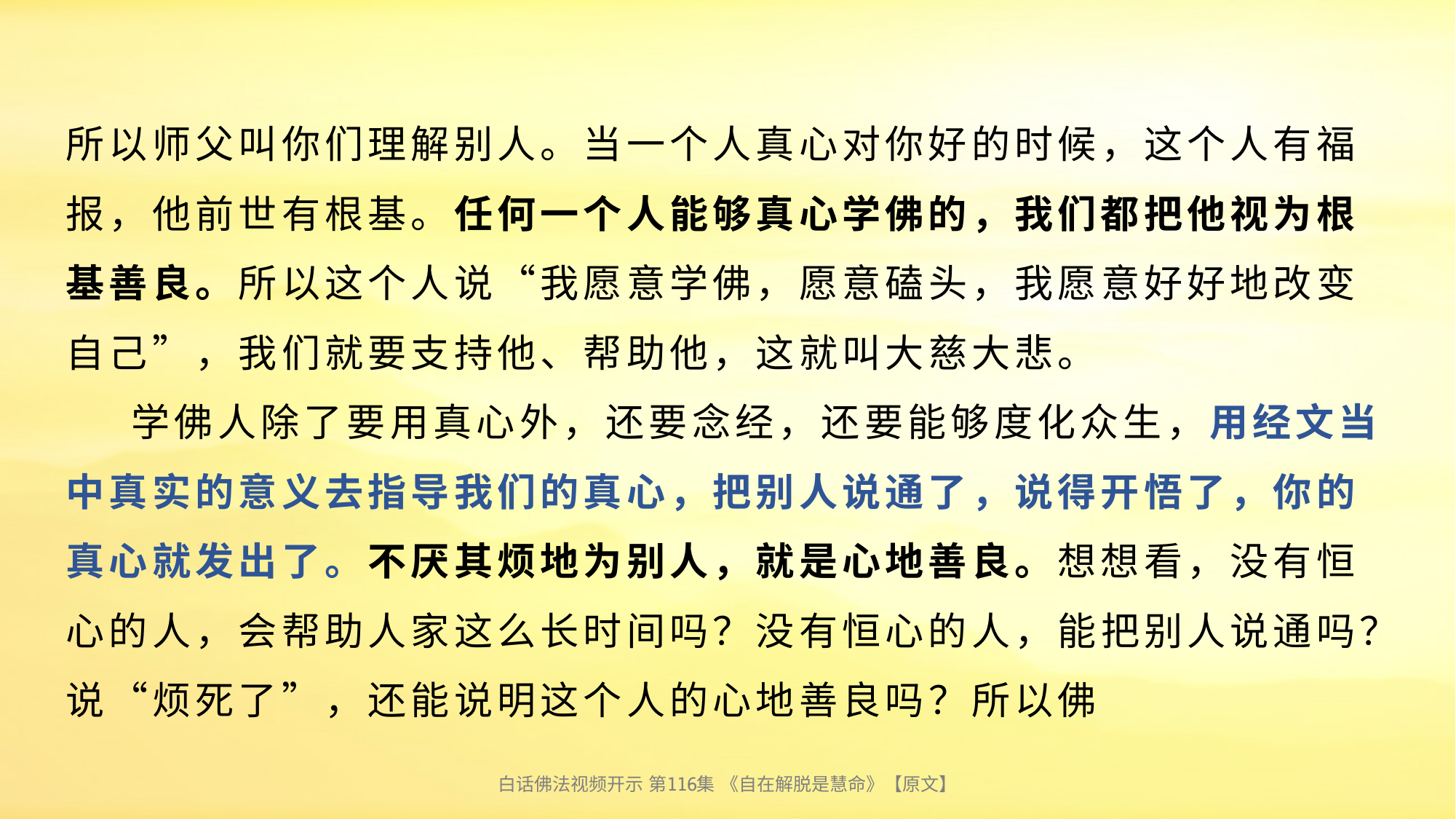

# 所以师父叫你们理解别人。当一个人真心对你好的时候，这个人有福报，他前世有根基。任何一个人能够真心学佛的，我们都把他视为根基善良。所以这个人说“我愿意学佛，愿意磕头，我愿意好好地改变自己”，我们就要支持他、帮助他，这就叫大慈大悲。 学佛人除了要用真心外，还要念经，还要能够度化众生，用经文当中真实的意义去指导我们的真心，把别人说通了，说得开悟了，你的真心就发出了。不厌其烦地为别人，就是心地善良。想想看，没有恒心的人，会帮助人家这么长时间吗？没有恒心的人，能把别人说通吗？说“烦死了”，还能说明这个人的心地善良吗？所以佛
白话佛法视频开示 第116集 《自在解脱是慧命》【原文】